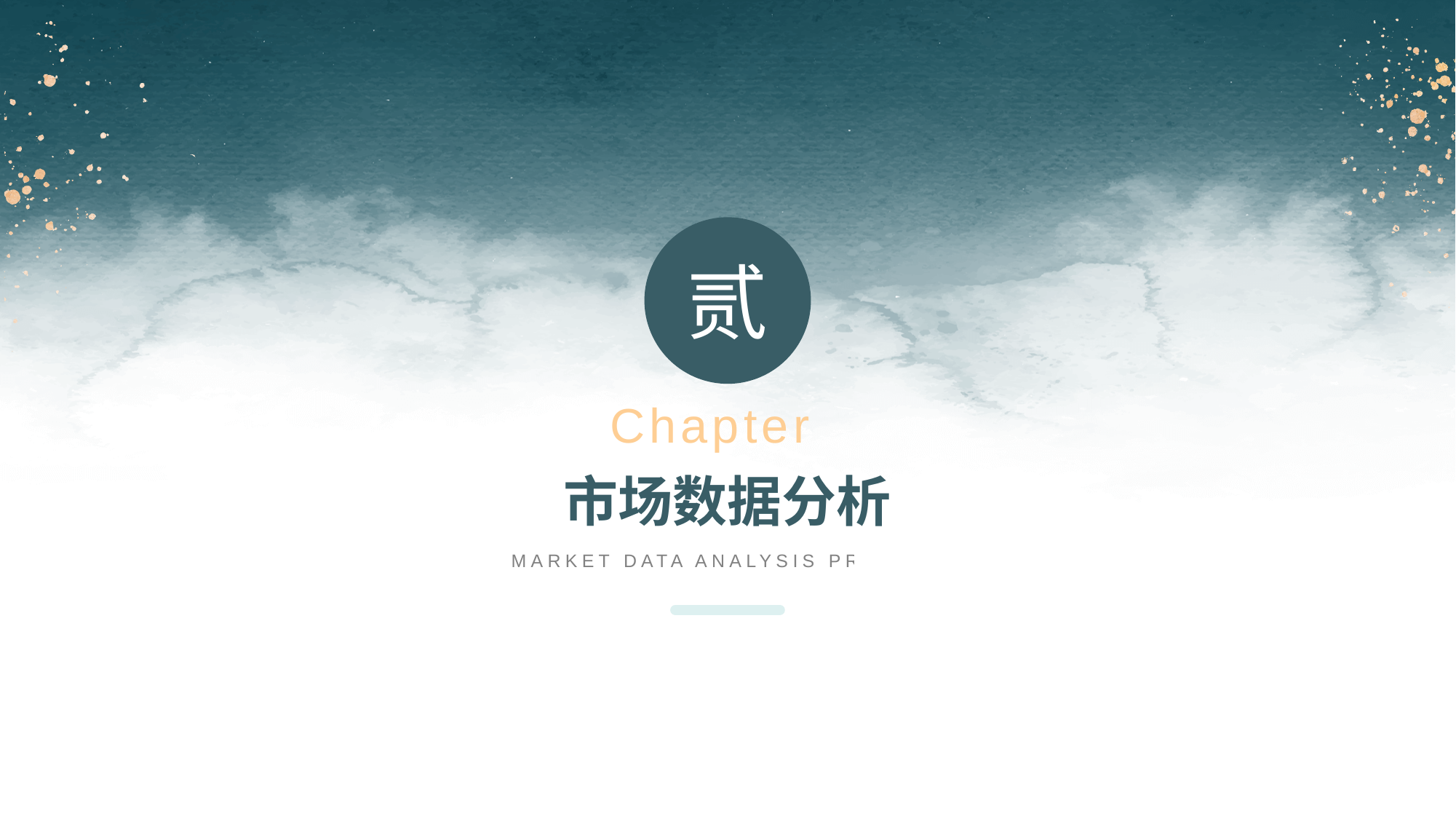

贰
Chapter
市场数据分析
MARKET DATA ANALYSIS PROCESSING